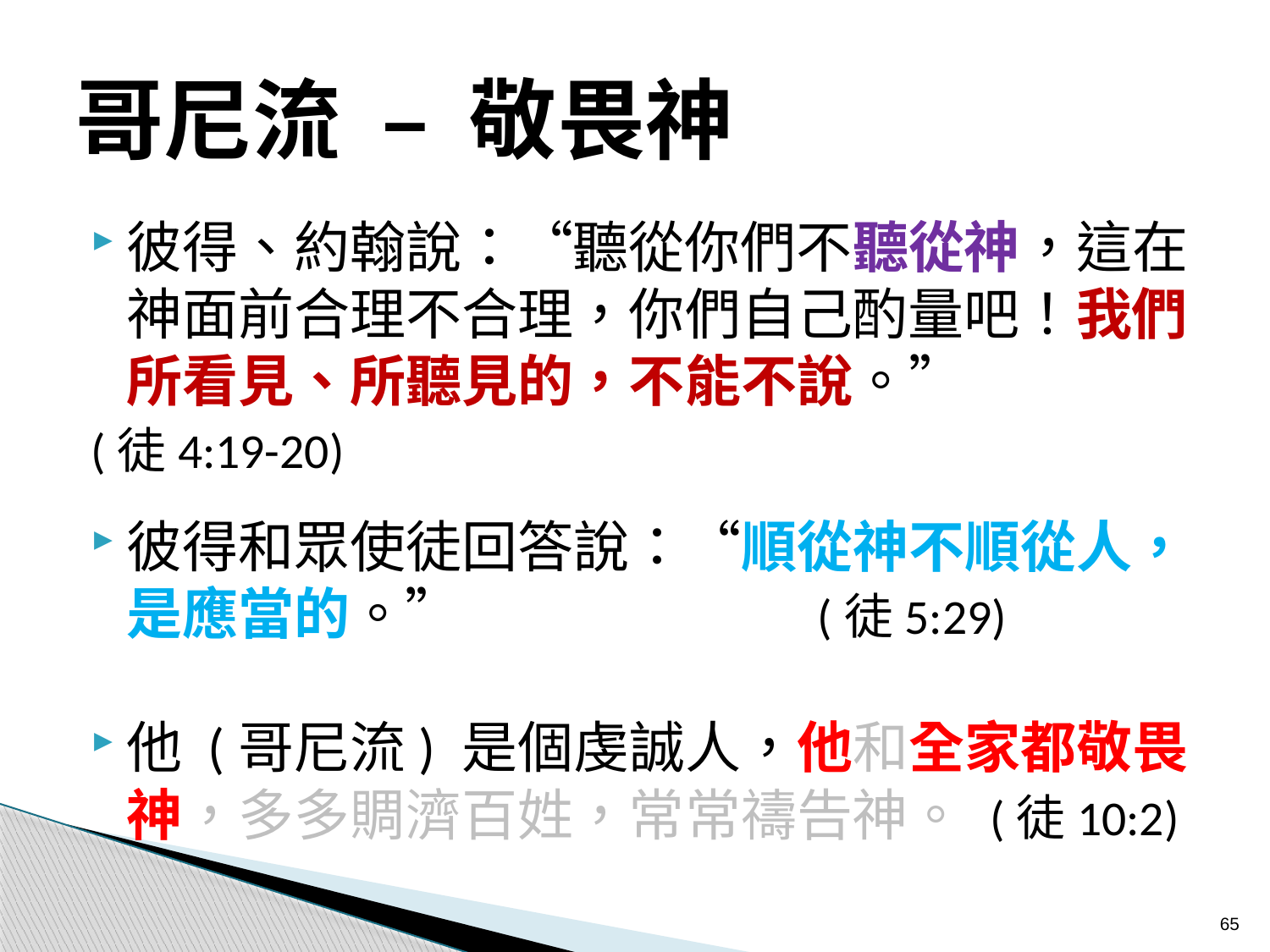

# 哥尼流  –  敬畏神
彼得、約翰說：“聽從你們不聽從神，這在神面前合理不合理，你們自己酌量吧！我們所看見、所聽見的，不能不說。”
		(徒4:19-20)
彼得和眾使徒回答說：“順從神不順從人，是應當的。”	(徒5:29)

他 (哥尼流) 是個虔誠人，他和全家都敬畏神，多多賙濟百姓，常常禱告神。 (徒10:2)

65